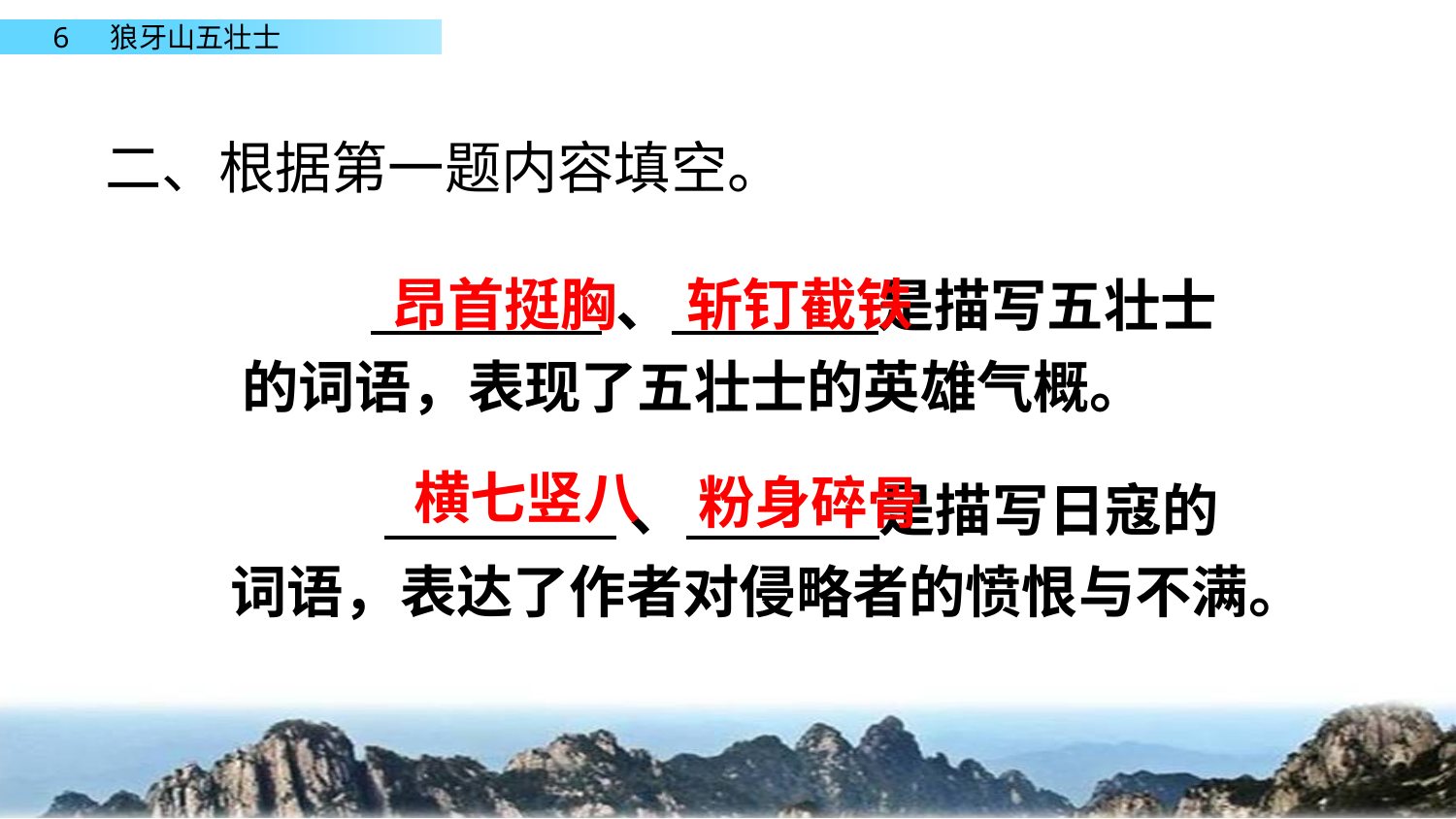

二、根据第一题内容填空。
                            、                是描写五壮士的词语，表现了五壮士的英雄气概。
昂首挺胸
斩钉截铁
                              、               是描写日寇的词语，表达了作者对侵略者的愤恨与不满。
横七竖八
粉身碎骨